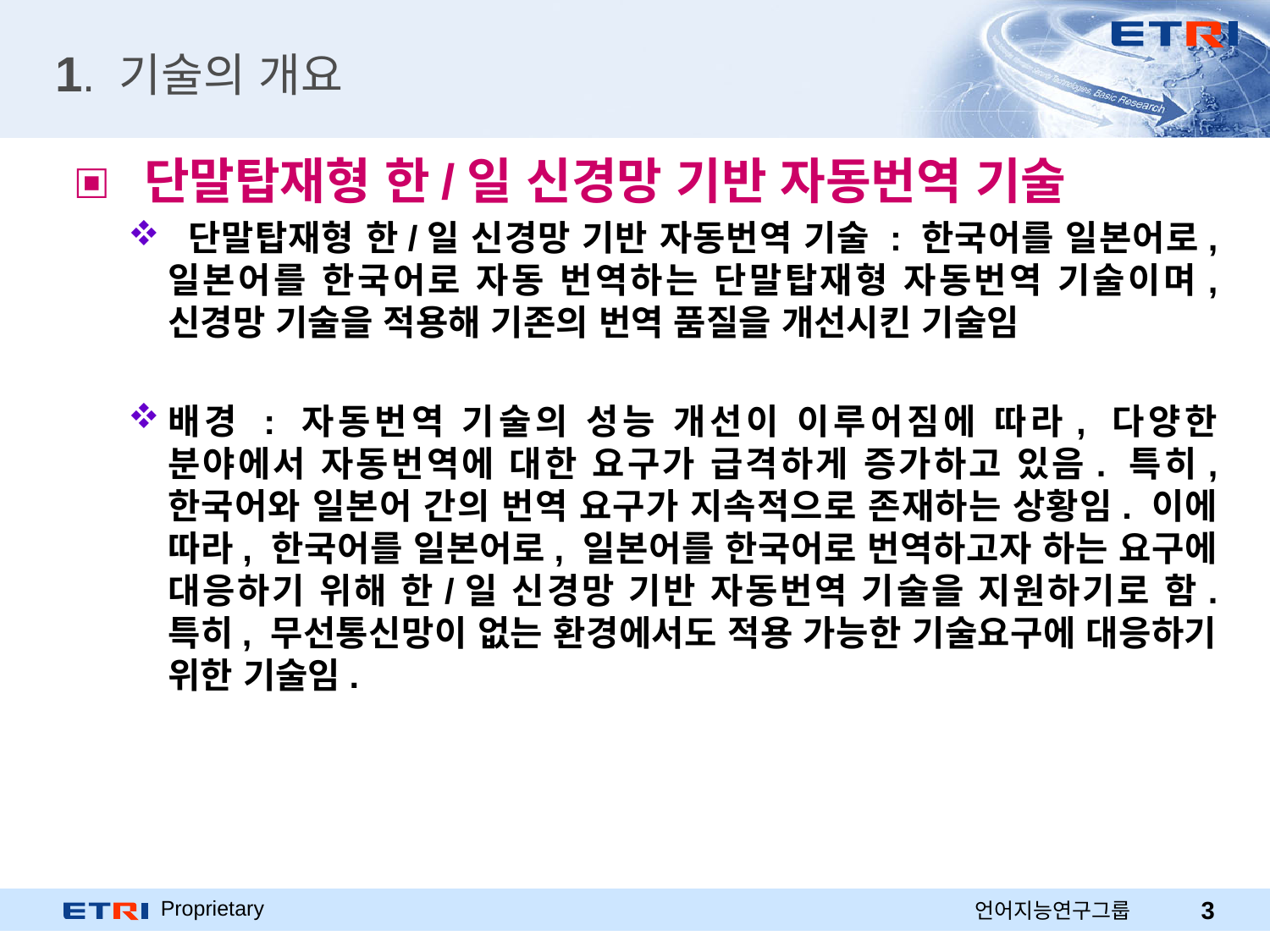

# 1. 기술의 개요
 단말탑재형 한/일 신경망 기반 자동번역 기술
 단말탑재형 한/일 신경망 기반 자동번역 기술 : 한국어를 일본어로, 일본어를 한국어로 자동 번역하는 단말탑재형 자동번역 기술이며, 신경망 기술을 적용해 기존의 번역 품질을 개선시킨 기술임

배경 : 자동번역 기술의 성능 개선이 이루어짐에 따라, 다양한 분야에서 자동번역에 대한 요구가 급격하게 증가하고 있음. 특히, 한국어와 일본어 간의 번역 요구가 지속적으로 존재하는 상황임. 이에 따라, 한국어를 일본어로, 일본어를 한국어로 번역하고자 하는 요구에 대응하기 위해 한/일 신경망 기반 자동번역 기술을 지원하기로 함. 특히, 무선통신망이 없는 환경에서도 적용 가능한 기술요구에 대응하기 위한 기술임.

3
언어지능연구그룹